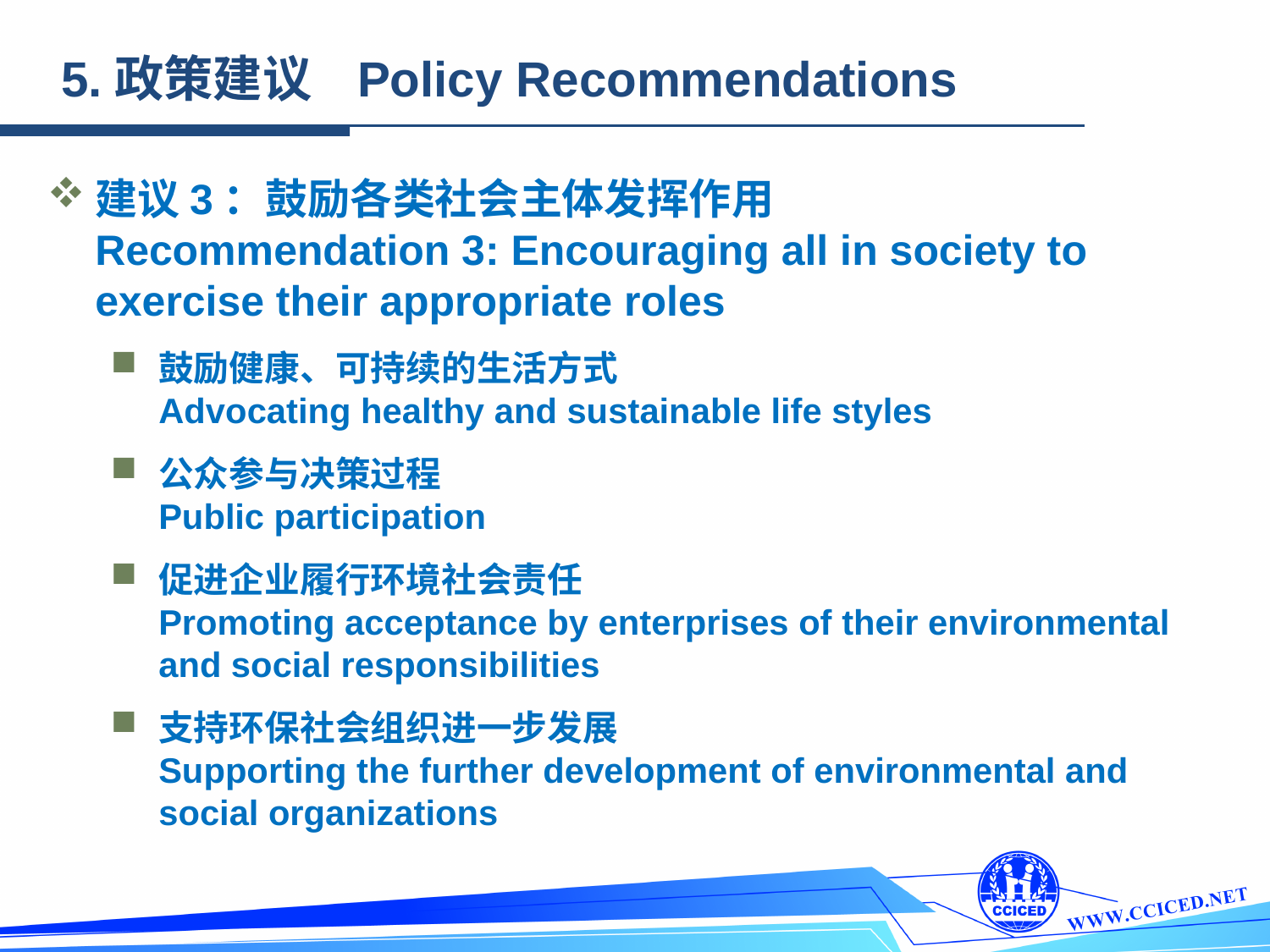

5.政策建议   Policy Recommendations
建议3：鼓励各类社会主体发挥作用
	Recommendation 3: Encouraging all in society to exercise their appropriate roles
鼓励健康、可持续的生活方式
	Advocating healthy and sustainable life styles
公众参与决策过程
	Public participation
促进企业履行环境社会责任
	Promoting acceptance by enterprises of their environmental and social responsibilities
支持环保社会组织进一步发展
	Supporting the further development of environmental and social organizations